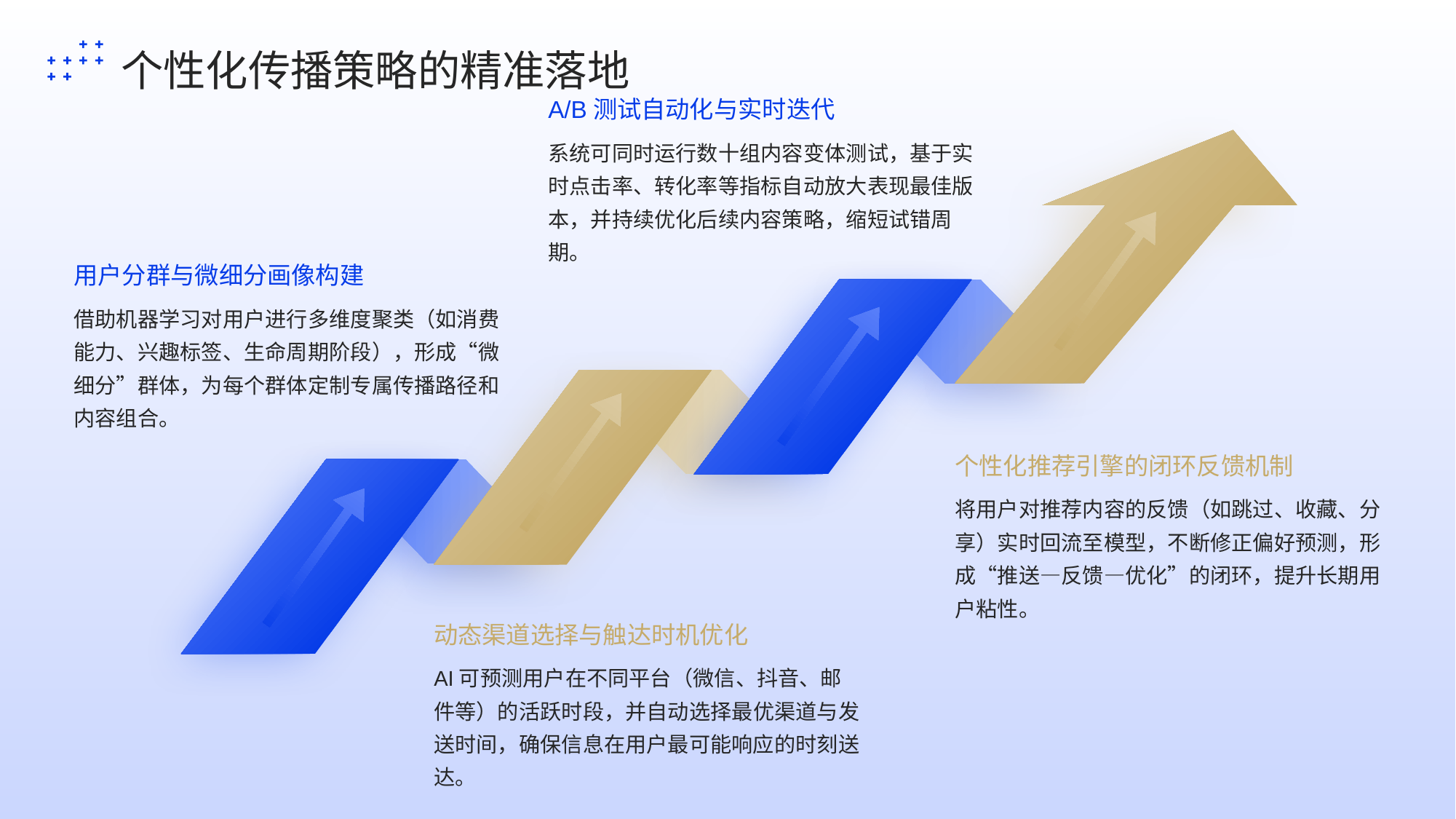

个性化传播策略的精准落地
A/B测试自动化与实时迭代

系统可同时运行数十组内容变体测试，基于实时点击率、转化率等指标自动放大表现最佳版本，并持续优化后续内容策略，缩短试错周期。
用户分群与微细分画像构建

借助机器学习对用户进行多维度聚类（如消费能力、兴趣标签、生命周期阶段），形成“微细分”群体，为每个群体定制专属传播路径和内容组合。

个性化推荐引擎的闭环反馈机制

将用户对推荐内容的反馈（如跳过、收藏、分享）实时回流至模型，不断修正偏好预测，形成“推送—反馈—优化”的闭环，提升长期用户粘性。

动态渠道选择与触达时机优化
AI可预测用户在不同平台（微信、抖音、邮件等）的活跃时段，并自动选择最优渠道与发送时间，确保信息在用户最可能响应的时刻送达。